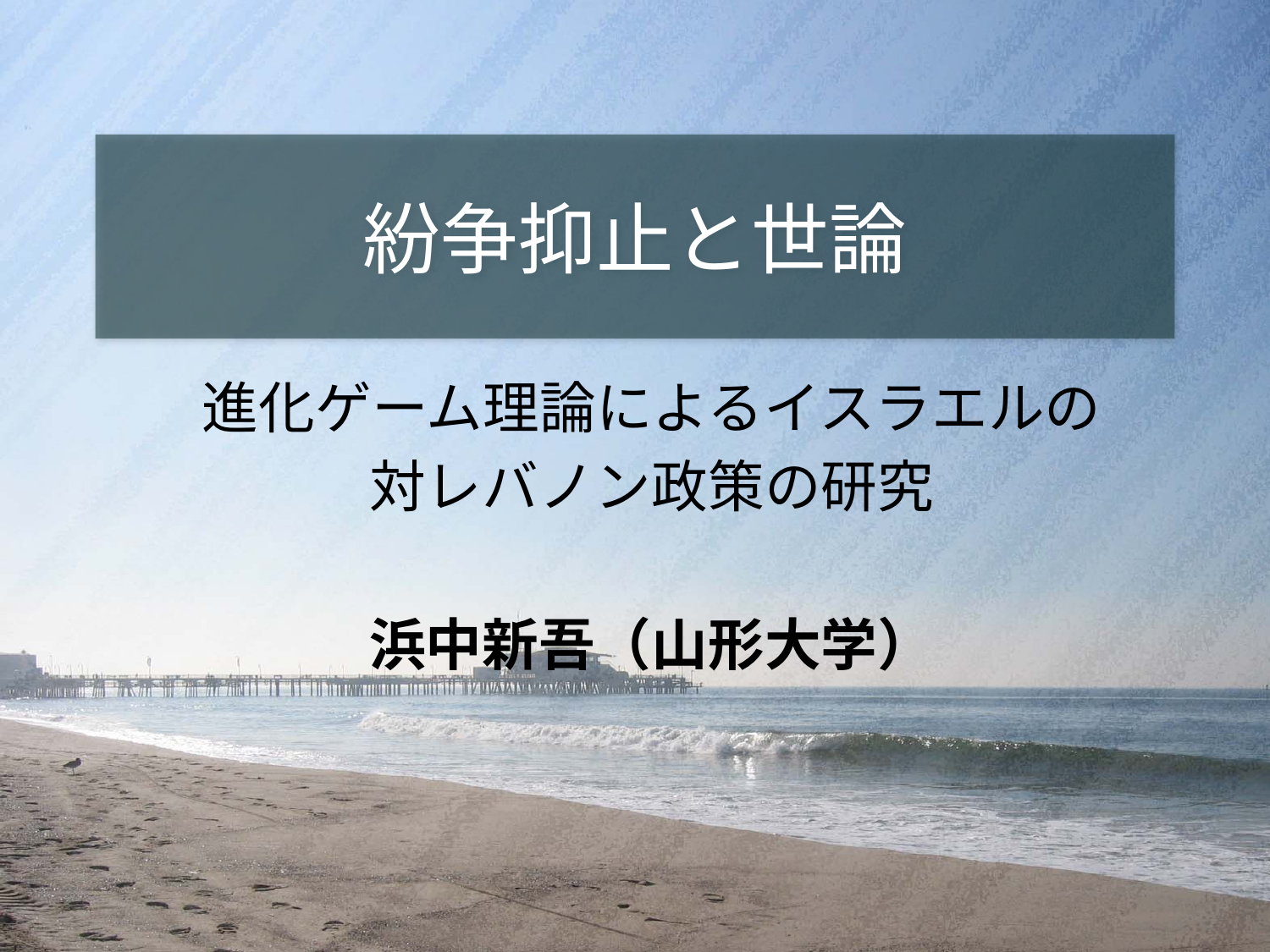

# 紛争抑止と世論
進化ゲーム理論によるイスラエルの
対レバノン政策の研究

浜中新吾（山形大学）